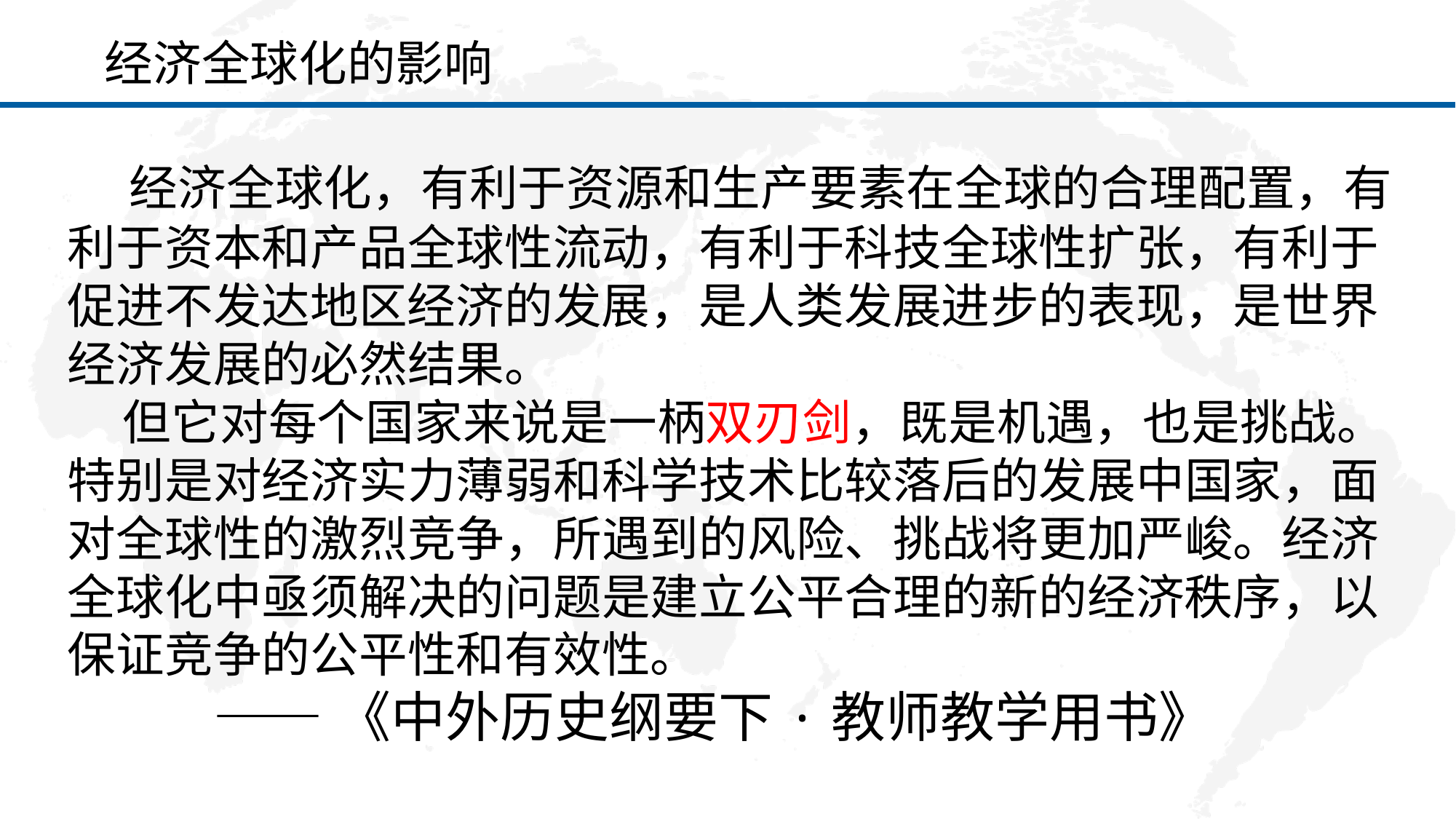

经济全球化的影响
    经济全球化，有利于资源和生产要素在全球的合理配置，有利于资本和产品全球性流动，有利于科技全球性扩张，有利于促进不发达地区经济的发展，是人类发展进步的表现，是世界经济发展的必然结果。
    但它对每个国家来说是一柄双刃剑，既是机遇，也是挑战。特别是对经济实力薄弱和科学技术比较落后的发展中国家，面对全球性的激烈竞争，所遇到的风险、挑战将更加严峻。经济全球化中亟须解决的问题是建立公平合理的新的经济秩序，以保证竞争的公平性和有效性。
            ——《中外历史纲要下·教师教学用书》